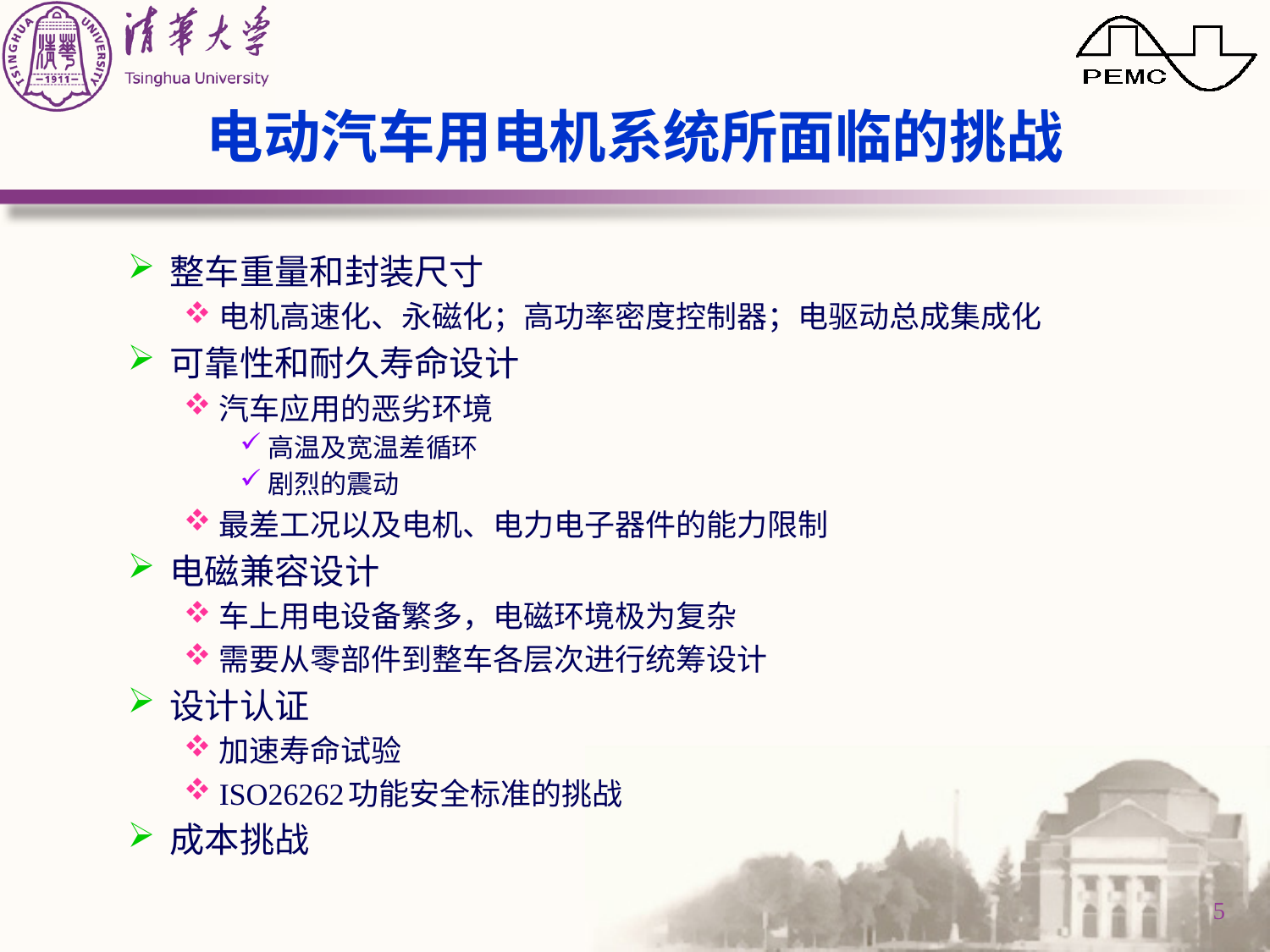

# 电动汽车用电机系统所面临的挑战
整车重量和封装尺寸
电机高速化、永磁化；高功率密度控制器；电驱动总成集成化
可靠性和耐久寿命设计
汽车应用的恶劣环境
高温及宽温差循环
剧烈的震动
最差工况以及电机、电力电子器件的能力限制
电磁兼容设计
车上用电设备繁多，电磁环境极为复杂
需要从零部件到整车各层次进行统筹设计
设计认证
加速寿命试验
ISO26262功能安全标准的挑战
成本挑战
5